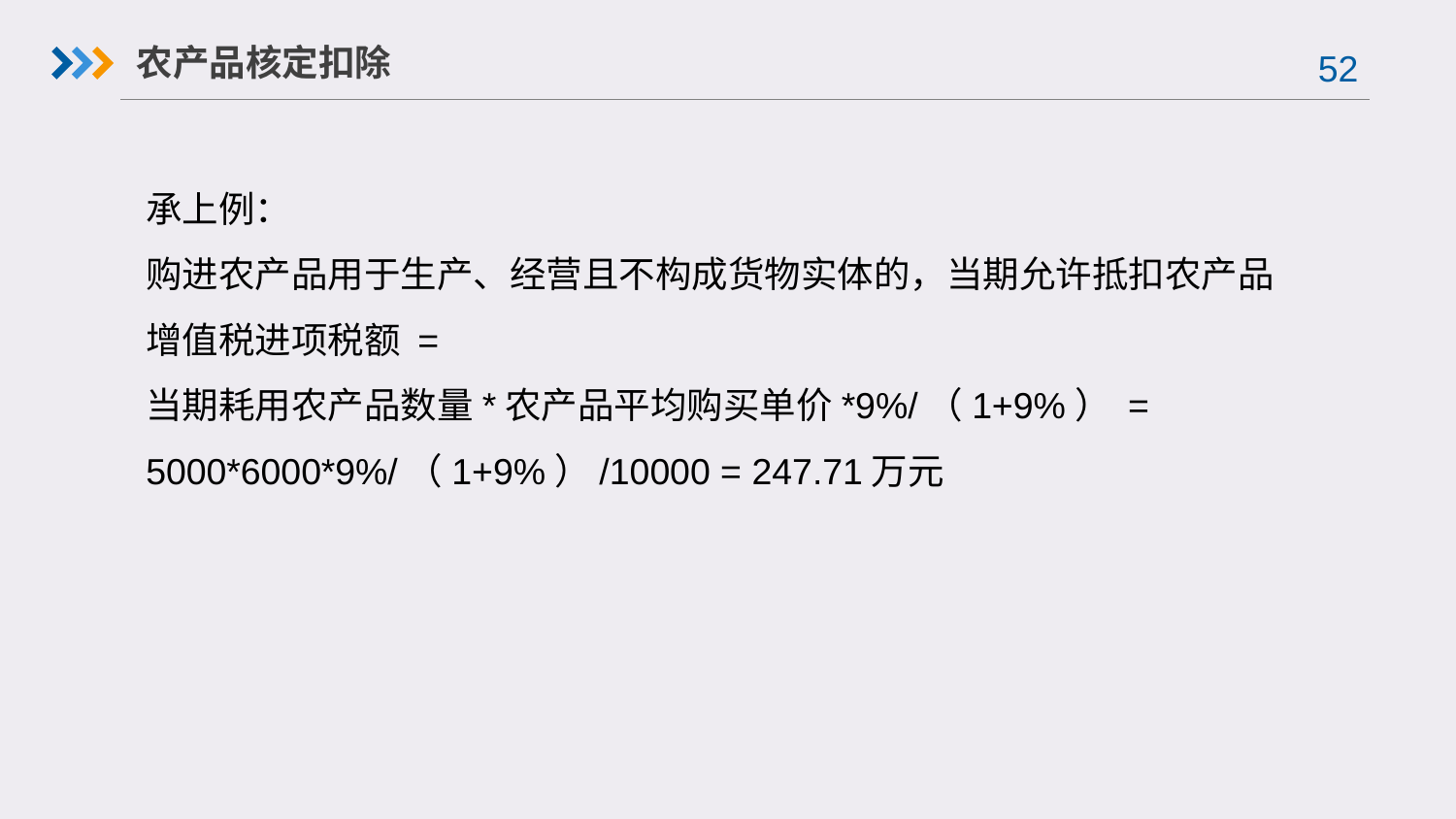

农产品核定扣除
承上例：
购进农产品用于生产、经营且不构成货物实体的，当期允许抵扣农产品增值税进项税额 = 当期耗用农产品数量*农产品平均购买单价*9%/（1+9%） = 5000*6000*9%/（1+9%）/10000 = 247.71万元